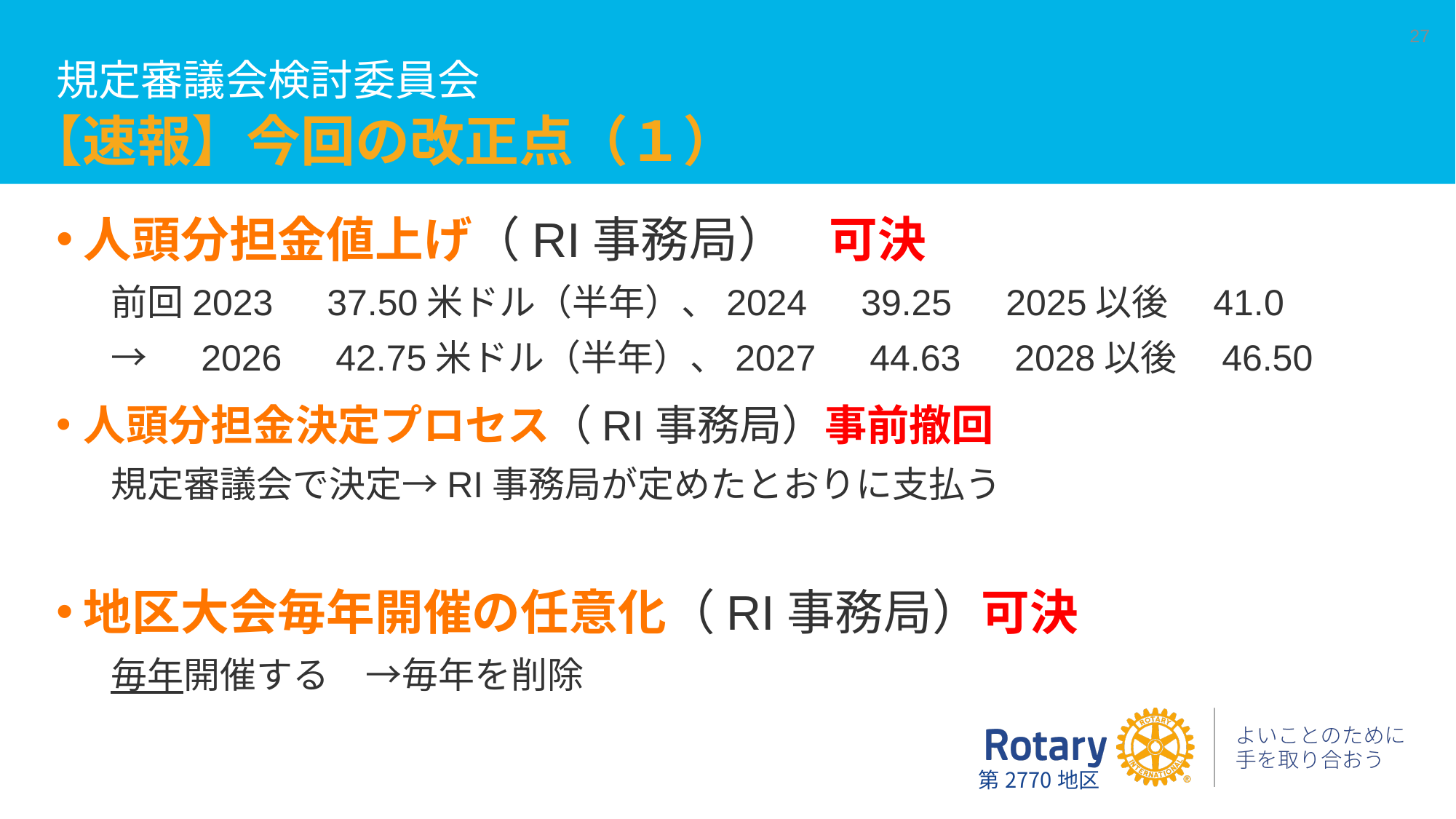

# 【速報】今回の改正点（１）
27
規定審議会検討委員会
人頭分担金値上げ（RI事務局）　可決
前回2023　37.50米ドル（半年）、2024　39.25　2025以後　41.0
→　2026　42.75米ドル（半年）、2027　44.63　2028以後　46.50
人頭分担金決定プロセス（RI事務局）事前撤回
規定審議会で決定→RI事務局が定めたとおりに支払う

地区大会毎年開催の任意化（RI事務局）可決
毎年開催する　→毎年を削除